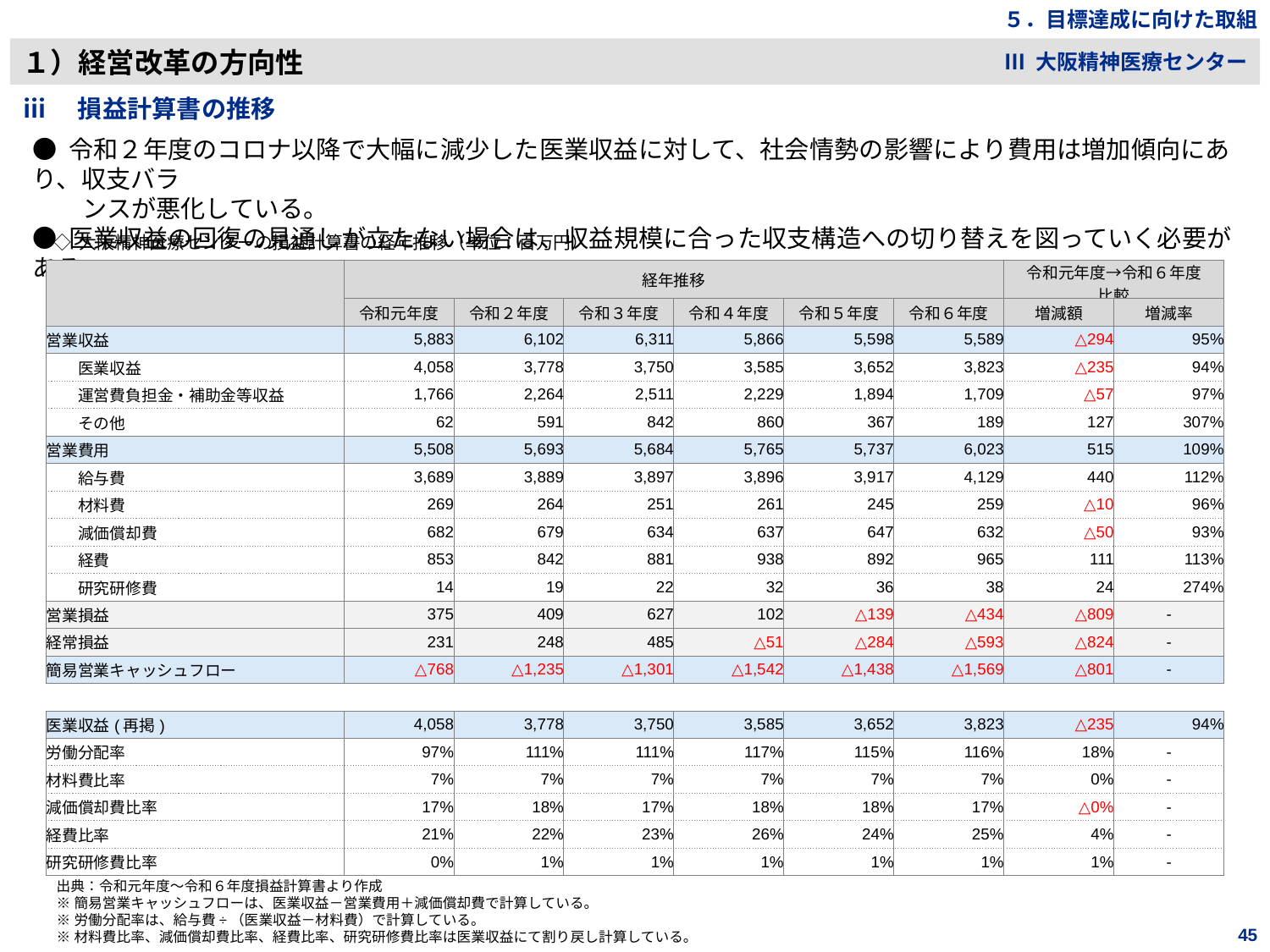

５．目標達成に向けた取組
１）経営改革の方向性
Ⅲ 大阪精神医療センター
ⅲ　損益計算書の推移
● 令和２年度のコロナ以降で大幅に減少した医業収益に対して、社会情勢の影響により費用は増加傾向にあり、収支バラ
　　ンスが悪化している。
● 医業収益の回復の見通しが立たない場合は、収益規模に合った収支構造への切り替えを図っていく必要がある。
◇ 大阪精神医療センターの損益計算書の経年推移（単位：百万円）
|  | 経年推移 |  |  |  |  |  | 令和元年度→令和６年度 比較 |  |
| --- | --- | --- | --- | --- | --- | --- | --- | --- |
|  | 令和元年度 | 令和２年度 | 令和３年度 | 令和４年度 | 令和５年度 | 令和６年度 | 増減額 | 増減率 |
| 営業収益 | 5,883 | 6,102 | 6,311 | 5,866 | 5,598 | 5,589 | △294 | 95% |
| 医業収益 | 4,058 | 3,778 | 3,750 | 3,585 | 3,652 | 3,823 | △235 | 94% |
| 運営費負担金・補助金等収益 | 1,766 | 2,264 | 2,511 | 2,229 | 1,894 | 1,709 | △57 | 97% |
| その他 | 62 | 591 | 842 | 860 | 367 | 189 | 127 | 307% |
| 営業費用 | 5,508 | 5,693 | 5,684 | 5,765 | 5,737 | 6,023 | 515 | 109% |
| 給与費 | 3,689 | 3,889 | 3,897 | 3,896 | 3,917 | 4,129 | 440 | 112% |
| 材料費 | 269 | 264 | 251 | 261 | 245 | 259 | △10 | 96% |
| 減価償却費 | 682 | 679 | 634 | 637 | 647 | 632 | △50 | 93% |
| 経費 | 853 | 842 | 881 | 938 | 892 | 965 | 111 | 113% |
| 研究研修費 | 14 | 19 | 22 | 32 | 36 | 38 | 24 | 274% |
| 営業損益 | 375 | 409 | 627 | 102 | △139 | △434 | △809 | - |
| 経常損益 | 231 | 248 | 485 | △51 | △284 | △593 | △824 | - |
| 簡易営業キャッシュフロー | △768 | △1,235 | △1,301 | △1,542 | △1,438 | △1,569 | △801 | - |
|  |  |  |  |  |  |  |  |  |
| 医業収益(再掲) | 4,058 | 3,778 | 3,750 | 3,585 | 3,652 | 3,823 | △235 | 94% |
| 労働分配率 | 97% | 111% | 111% | 117% | 115% | 116% | 18% | - |
| 材料費比率 | 7% | 7% | 7% | 7% | 7% | 7% | 0% | - |
| 減価償却費比率 | 17% | 18% | 17% | 18% | 18% | 17% | △0% | - |
| 経費比率 | 21% | 22% | 23% | 26% | 24% | 25% | 4% | - |
| 研究研修費比率 | 0% | 1% | 1% | 1% | 1% | 1% | 1% | - |
出典：令和元年度～令和６年度損益計算書より作成
※簡易営業キャッシュフローは、医業収益－営業費用＋減価償却費で計算している。
※労働分配率は、給与費÷（医業収益－材料費）で計算している。
※材料費比率、減価償却費比率、経費比率、研究研修費比率は医業収益にて割り戻し計算している。
45